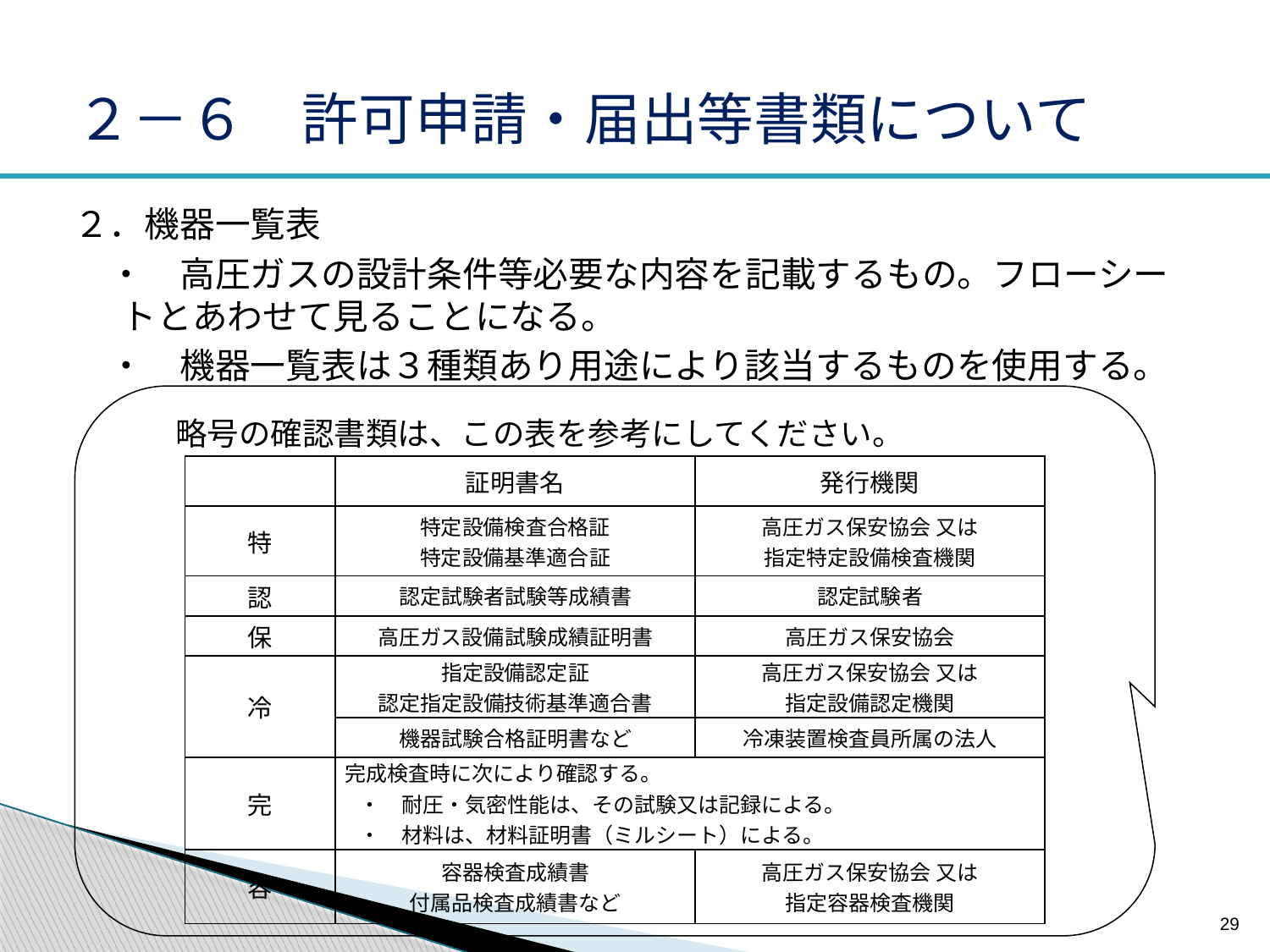

# ２－６　許可申請・届出等書類について
２．機器一覧表
　・　高圧ガスの設計条件等必要な内容を記載するもの。フローシートとあわせて見ることになる。
　・　機器一覧表は３種類あり用途により該当するものを使用する。

　　略号の確認書類は、この表を参考にしてください。
|  | 証明書名 | 発行機関 |
| --- | --- | --- |
| 特 | 特定設備検査合格証 特定設備基準適合証 | 高圧ガス保安協会 又は 指定特定設備検査機関 |
| 認 | 認定試験者試験等成績書 | 認定試験者 |
| 保 | 高圧ガス設備試験成績証明書 | 高圧ガス保安協会 |
| 冷 | 指定設備認定証 認定指定設備技術基準適合書 | 高圧ガス保安協会 又は 指定設備認定機関 |
|  | 機器試験合格証明書など | 冷凍装置検査員所属の法人 |
| 完 | 完成検査時に次により確認する。 ・　耐圧・気密性能は、その試験又は記録による。 ・　材料は、材料証明書（ミルシート）による。 |  |
| 容 | 容器検査成績書 付属品検査成績書など | 高圧ガス保安協会 又は 指定容器検査機関 |
29